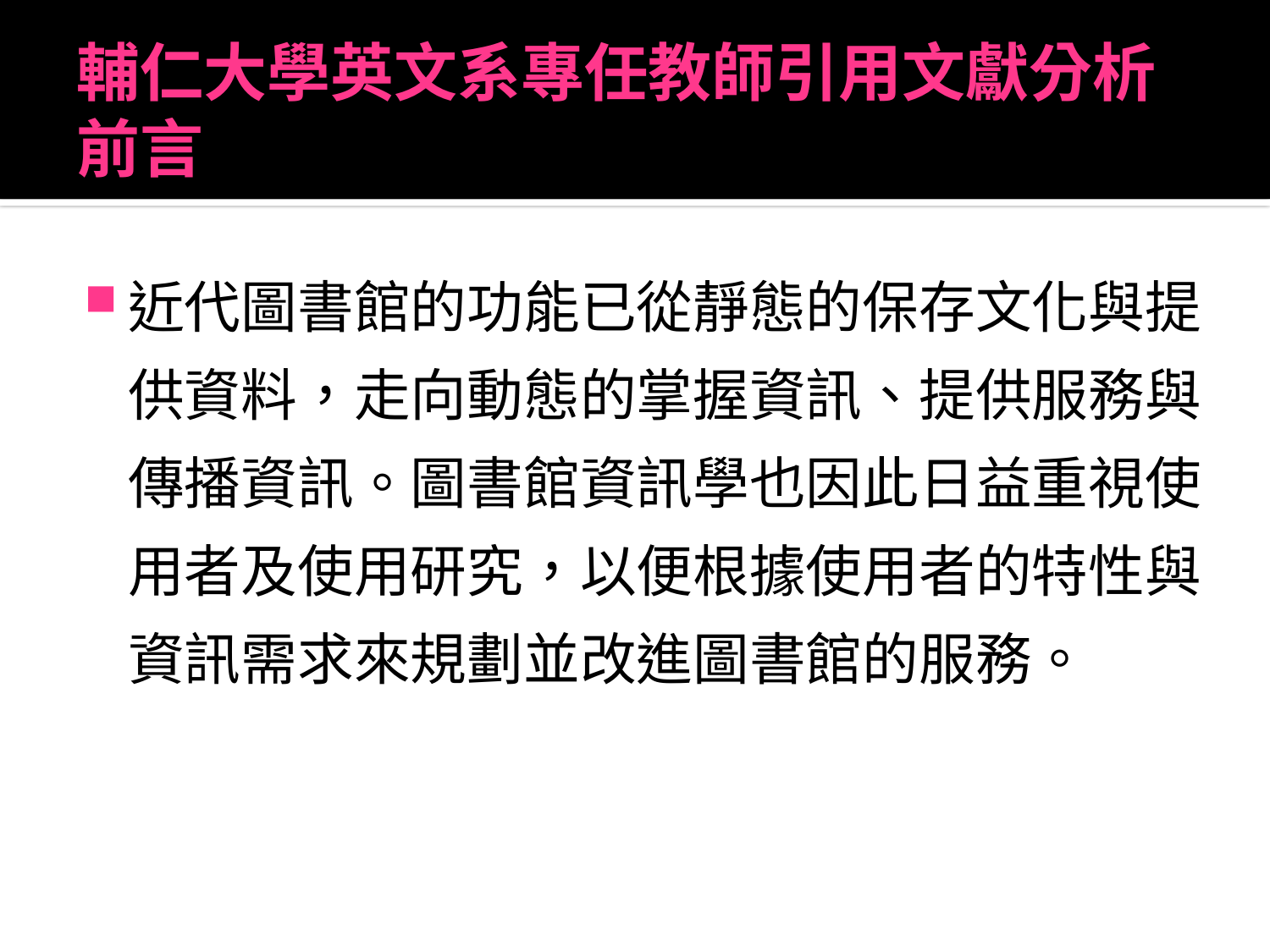

# 輔仁大學英文系專任教師引用文獻分析 前言
近代圖書館的功能已從靜態的保存文化與提供資料，走向動態的掌握資訊、提供服務與傳播資訊。圖書館資訊學也因此日益重視使用者及使用研究，以便根據使用者的特性與資訊需求來規劃並改進圖書館的服務。